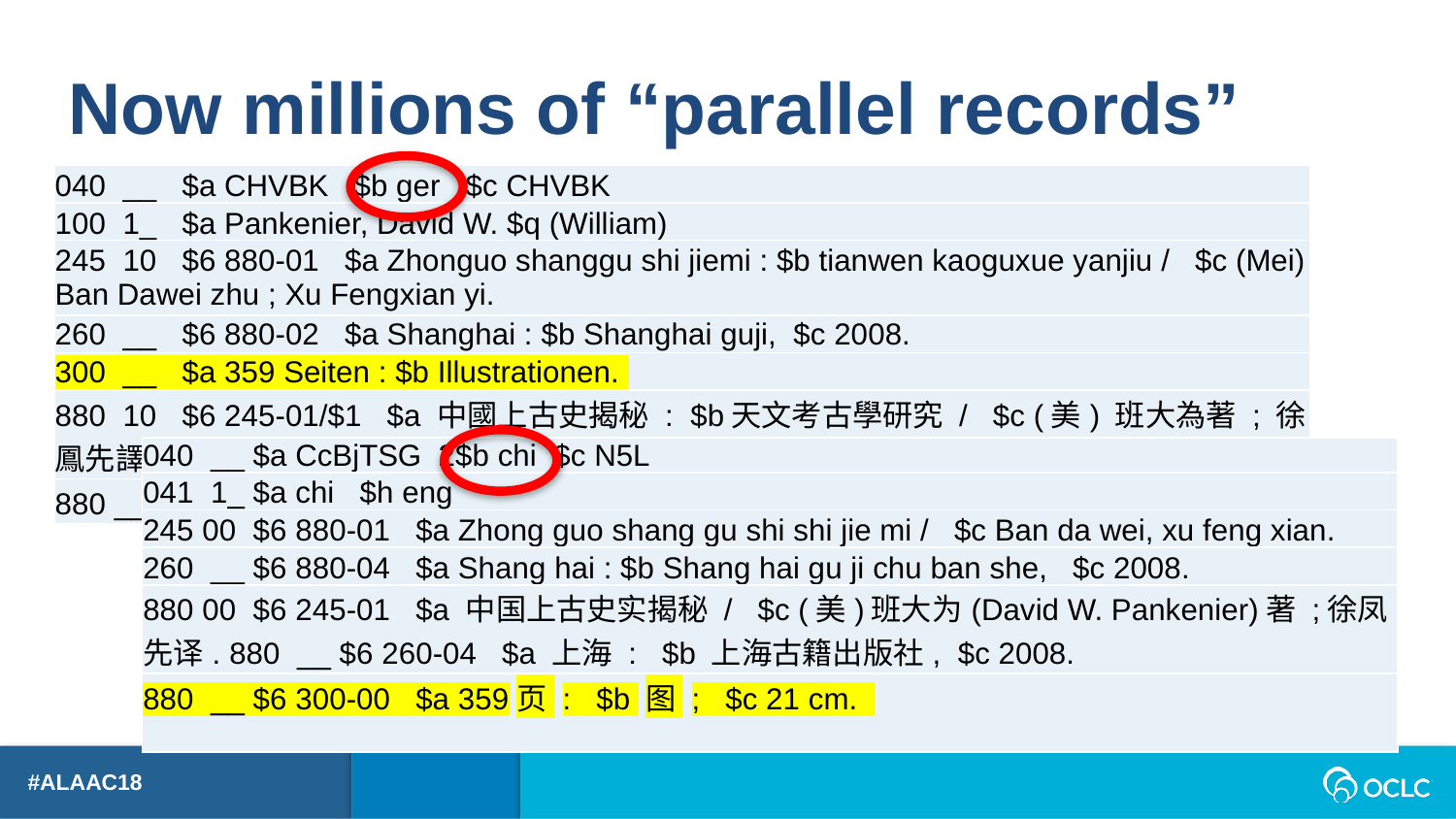

Now millions of “parallel records”

| 040  \_\_   $a CHVBK   $b ger   $c CHVBK |
| --- |
| 100  1\_   $a Pankenier, David W. $q (William) |
| 245  10   $6 880-01   $a Zhonguo shanggu shi jiemi : $b tianwen kaoguxue yanjiu /   $c (Mei) Ban Dawei zhu ; Xu Fengxian yi. |
| 260  \_\_   $6 880-02   $a Shanghai : $b Shanghai guji,  $c 2008. |
| 300  \_\_   $a 359 Seiten : $b Illustrationen. |
| 880  10   $6 245-01/$1   $a 中國上古史揭秘 :  $b天文考古學研究 /   $c (美) 班大為著 ; 徐鳳先譯. |
| 880 \_\_   $6 260-02/$1   $a 上海 : $b 上海古籍,  $c 2008. |

| 040  \_\_ $a CcBjTSG  2$b chi  $c N5L |
| --- |
| 041 1\_ $a chi $h eng |
| 245 00  $6 880-01   $a Zhong guo shang gu shi shi jie mi /   $c Ban da wei, xu feng xian. |
| 260  \_\_ $6 880-04   $a Shang hai : $b Shang hai gu ji chu ban she,   $c 2008. |
| 880 00  $6 245-01   $a 中国上古史实揭秘 /   $c (美)班大为(David W. Pankenier)著 ;徐凤先译. 880  \_\_ $6 260-04   $a 上海 :   $b 上海古籍出版社,  $c 2008. |
| 880  \_\_ $6 300-00   $a 359页 :   $b 图 ;   $c 21 cm. |